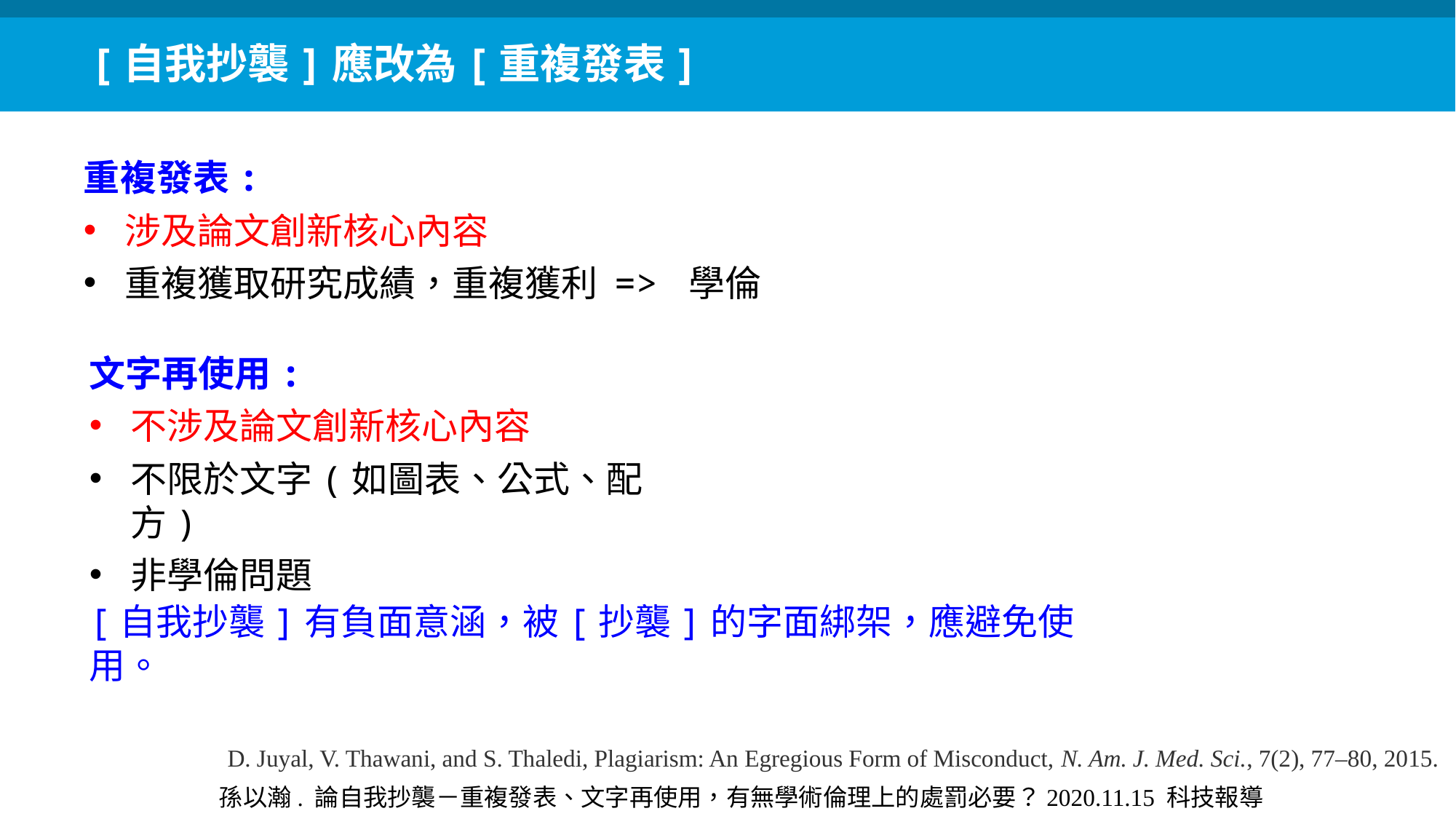

[自我抄襲]應改為[重複發表]
重複發表:
涉及論文創新核心內容
重複獲取研究成績，重複獲利 => 學倫
文字再使用:
不涉及論文創新核心內容
不限於文字(如圖表、公式、配方)
非學倫問題
[自我抄襲]有負面意涵，被[抄襲]的字面綁架，應避免使用。
D. Juyal, V. Thawani, and S. Thaledi, Plagiarism: An Egregious Form of Misconduct, N. Am. J. Med. Sci., 7(2), 77–80, 2015.
孫以瀚. 論自我抄襲－重複發表、文字再使用，有無學術倫理上的處罰必要？2020.11.15 科技報導